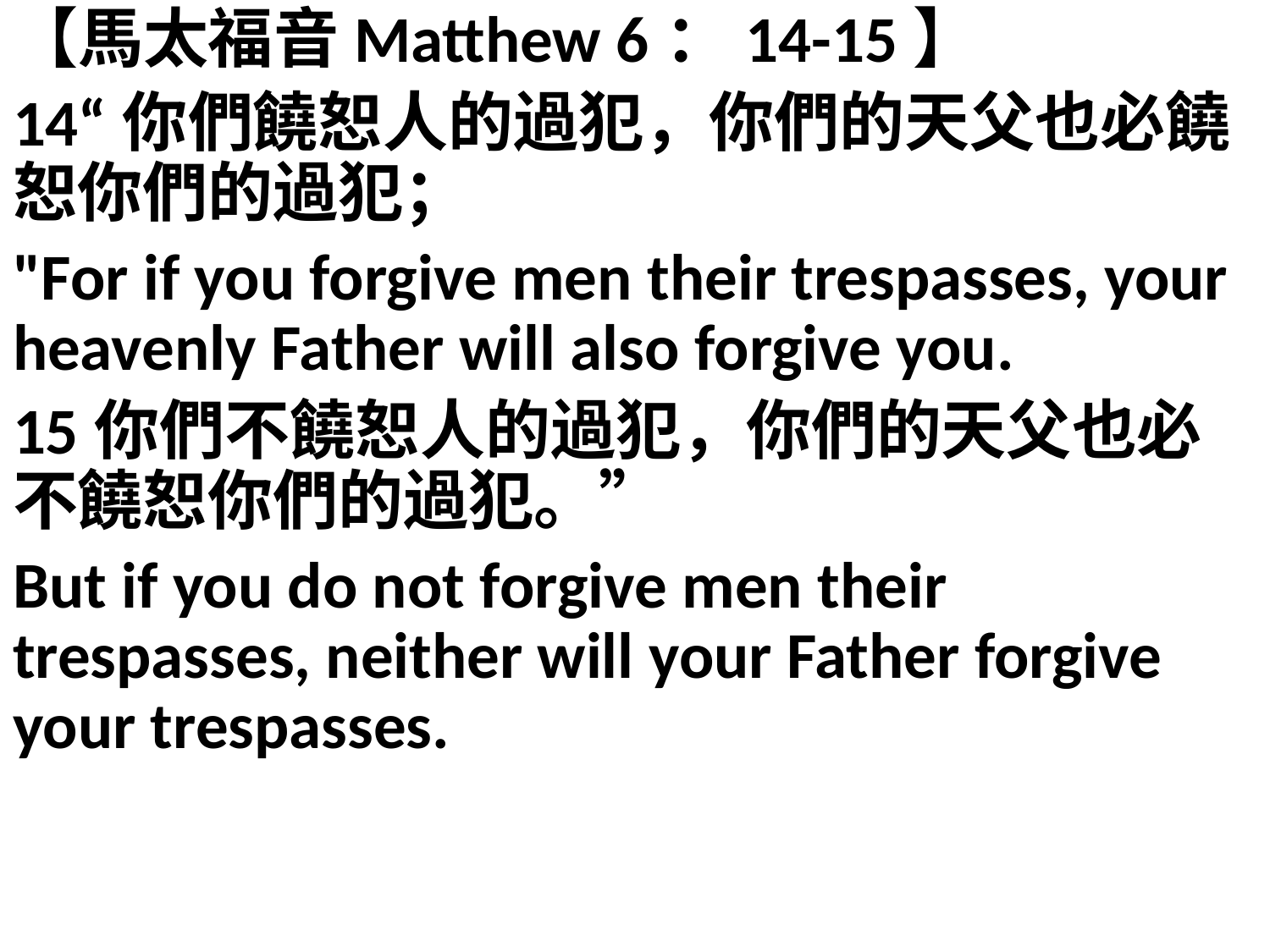

【馬太福音Matthew 6：14-15】
14“你們饒恕人的過犯，你們的天父也必饒恕你們的過犯；
"For if you forgive men their trespasses, your heavenly Father will also forgive you.
15你們不饒恕人的過犯，你們的天父也必不饒恕你們的過犯。”
But if you do not forgive men their trespasses, neither will your Father forgive your trespasses.